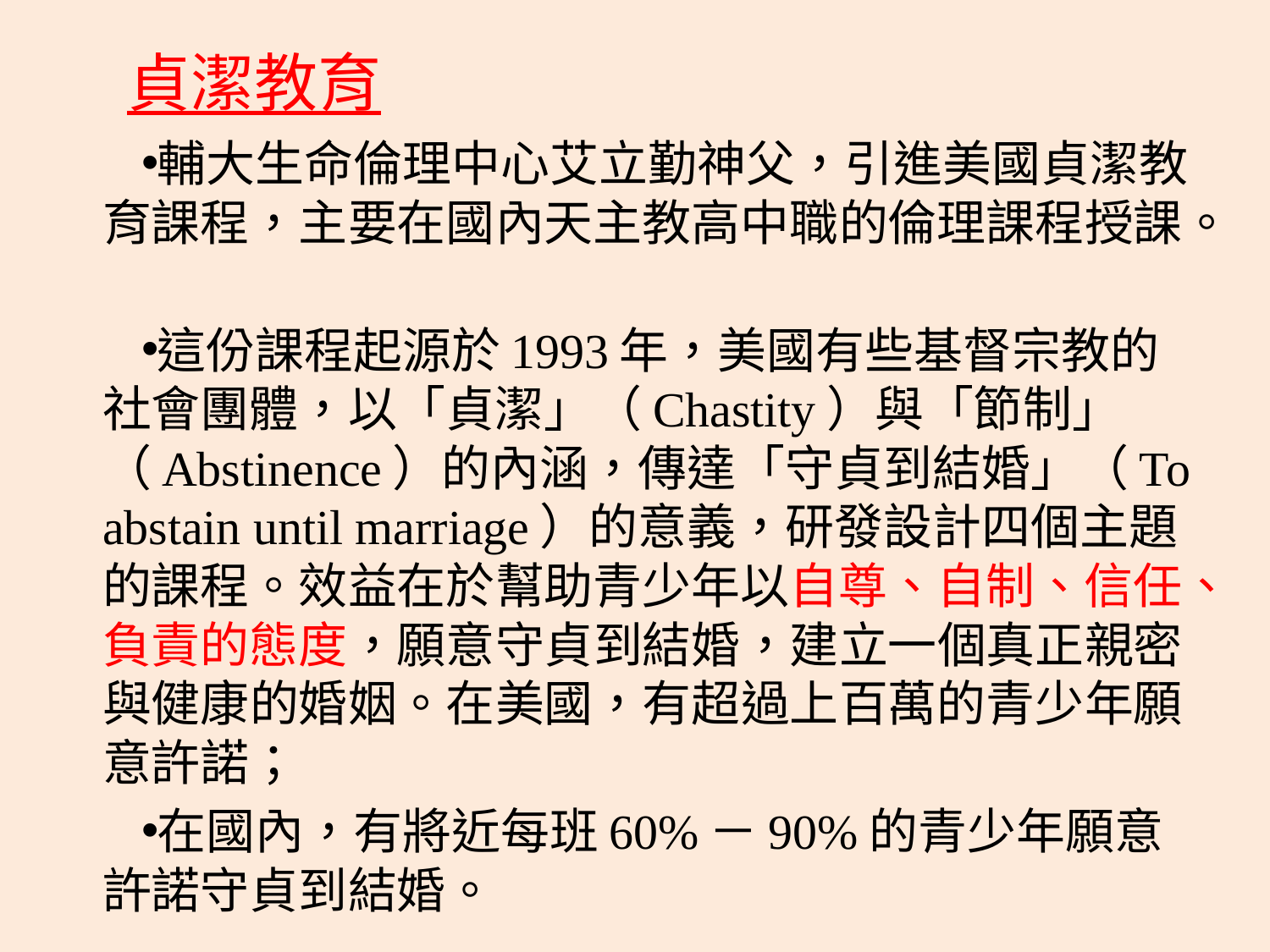

貞潔教育
輔大生命倫理中心艾立勤神父，引進美國貞潔教育課程，主要在國內天主教高中職的倫理課程授課。
這份課程起源於1993年，美國有些基督宗教的社會團體，以「貞潔」（Chastity）與「節制」（Abstinence）的內涵，傳達「守貞到結婚」（To abstain until marriage）的意義，研發設計四個主題的課程。效益在於幫助青少年以自尊、自制、信任、負責的態度，願意守貞到結婚，建立一個真正親密與健康的婚姻。在美國，有超過上百萬的青少年願意許諾；
在國內，有將近每班60%－90%的青少年願意許諾守貞到結婚。